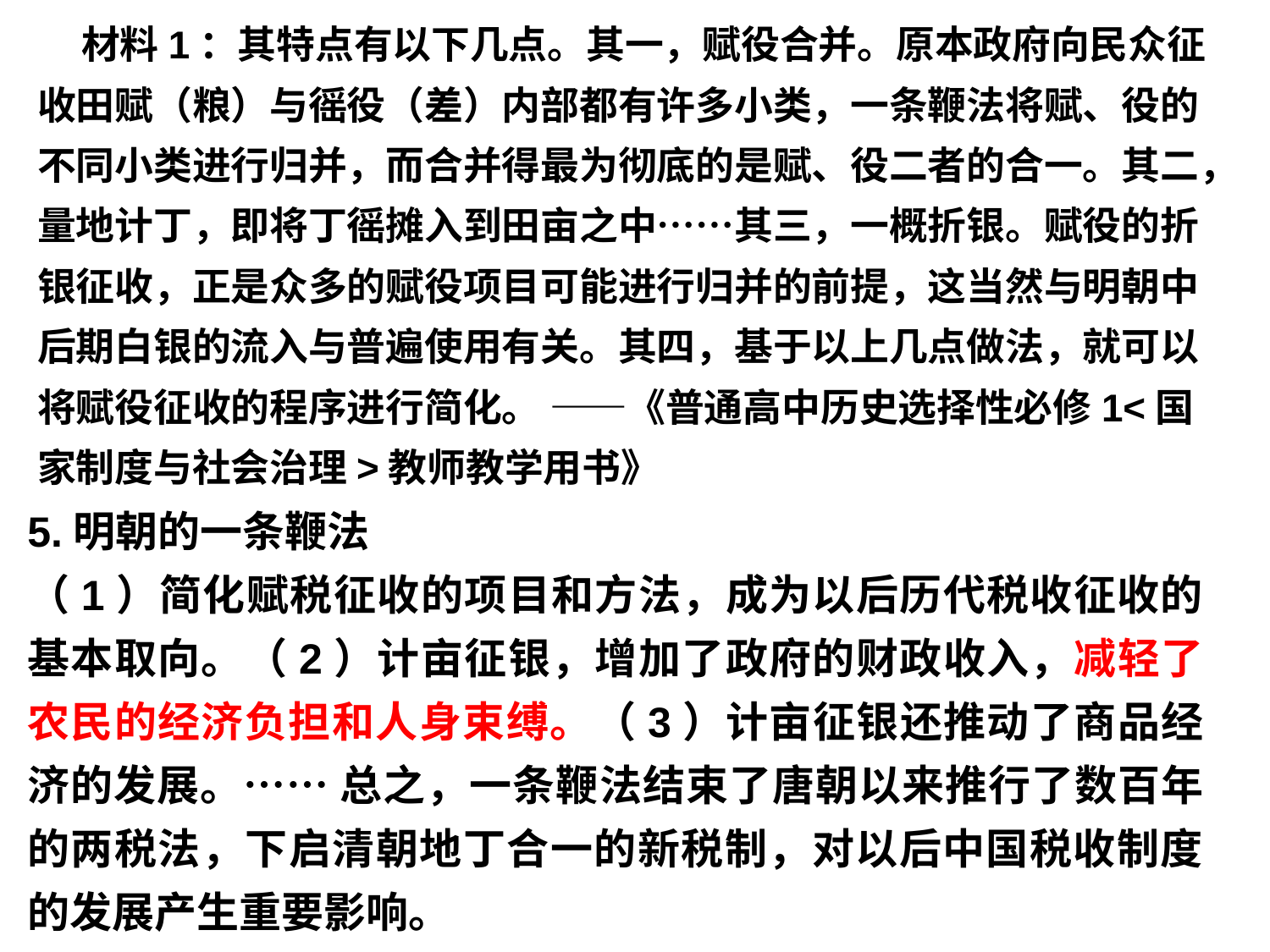

材料1：其特点有以下几点。其一，赋役合并。原本政府向民众征收田赋（粮）与徭役（差）内部都有许多小类，一条鞭法将赋、役的不同小类进行归并，而合并得最为彻底的是赋、役二者的合一。其二，量地计丁，即将丁徭摊入到田亩之中……其三，一概折银。赋役的折银征收，正是众多的赋役项目可能进行归并的前提，这当然与明朝中后期白银的流入与普遍使用有关。其四，基于以上几点做法，就可以将赋役征收的程序进行简化。 ——《普通高中历史选择性必修1<国家制度与社会治理>教师教学用书》
5.明朝的一条鞭法
（1）简化赋税征收的项目和方法，成为以后历代税收征收的基本取向。（2）计亩征银，增加了政府的财政收入，减轻了农民的经济负担和人身束缚。（3）计亩征银还推动了商品经济的发展。…… 总之，一条鞭法结束了唐朝以来推行了数百年的两税法，下启清朝地丁合一的新税制，对以后中国税收制度的发展产生重要影响。